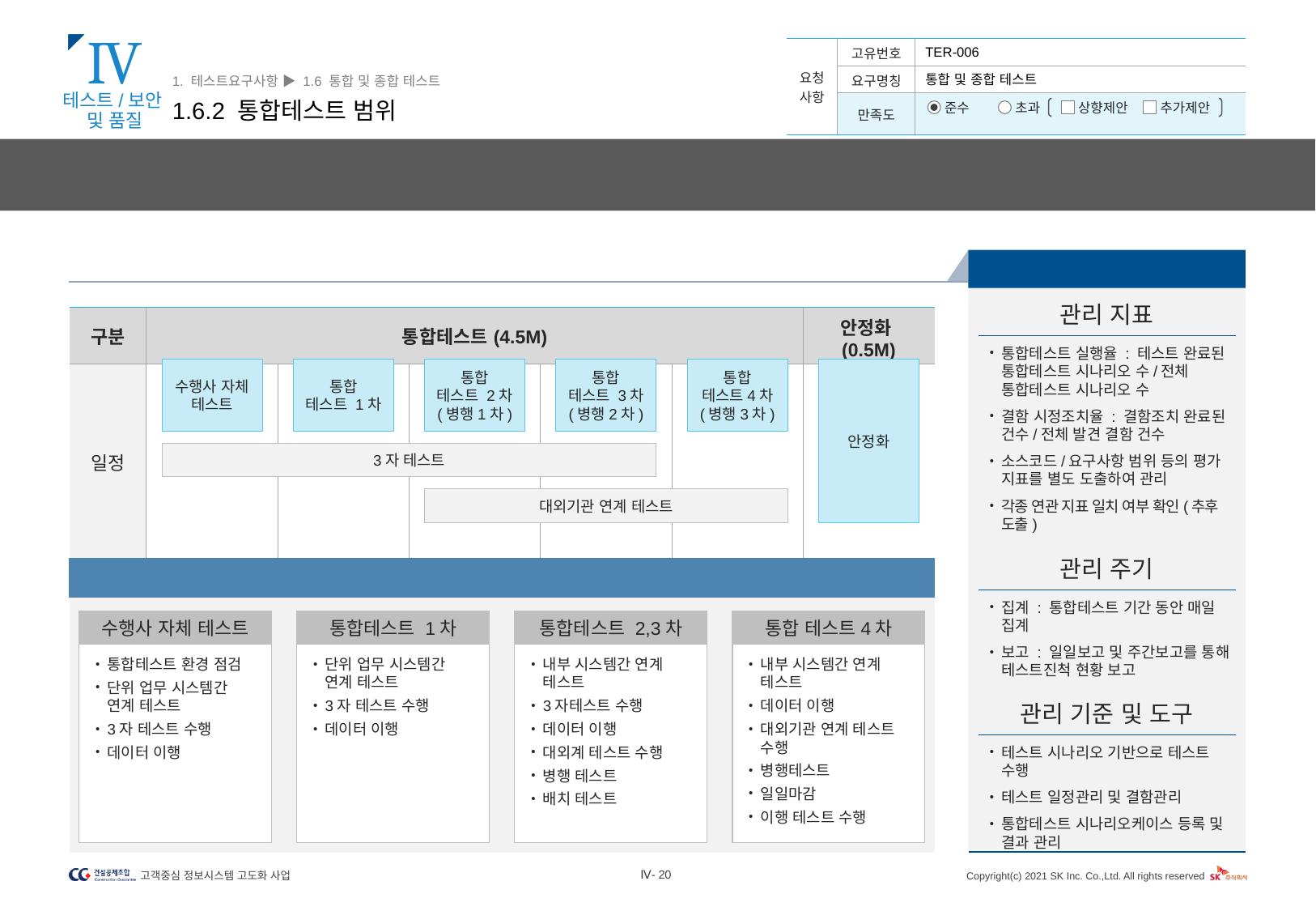

Ⅳ

테스트/보안
및 품질

1. 테스트요구사항 ▶ 1.6 통합 및 종합 테스트
1.6.2 통합테스트 범위
TER-006
통합 및 종합 테스트

통합테스트는 총 5차를 진행하며 각 차수 별로 수행 내용을 반복 및 확대합니다. 수행사 자체 테스트를 통해 테스트 품질을 높여 현업 테스트시 효율성을 높이겠습니다.

통합테스트 관리방안

관리 지표
통합테스트 실행율 : 테스트 완료된 통합테스트 시나리오 수/전체 통합테스트 시나리오 수
결함 시정조치율 : 결함조치 완료된 건수/전체 발견 결함 건수
소스코드/요구사항 범위 등의 평가 지표를 별도 도출하여 관리
각종 연관 지표 일치 여부 확인(추후 도출)
| 구분 | 통합테스트(4.5M) |  |  |  |  | 안정화(0.5M) |
| --- | --- | --- | --- | --- | --- | --- |
| 일정 |  |  |  |  |  |  |
수행사 자체
테스트
통합
테스트 1차
통합
테스트 2차
(병행1차)
통합
테스트 3차
(병행2차)
통합
테스트4차
(병행3차)
안정화
3자 테스트
대외기관 연계 테스트
관리 주기
집계 : 통합테스트 기간 동안 매일 집계
보고 : 일일보고 및 주간보고를 통해 테스트진척 현황 보고

차수별 수행 내용

수행사 자체 테스트
통합테스트 환경 점검
단위 업무 시스템간 연계 테스트
3자 테스트 수행
데이터 이행

통합테스트 1차
단위 업무 시스템간 연계 테스트
3자 테스트 수행
데이터 이행

통합테스트 2,3차
내부 시스템간 연계 테스트
3자테스트 수행
데이터 이행
대외계 테스트 수행
병행 테스트
배치 테스트

통합 테스트4차
내부 시스템간 연계 테스트
데이터 이행
대외기관 연계 테스트 수행
병행테스트
일일마감
이행 테스트 수행
관리 기준 및 도구
테스트 시나리오 기반으로 테스트 수행
테스트 일정관리 및 결함관리
통합테스트 시나리오케이스 등록 및 결과 관리